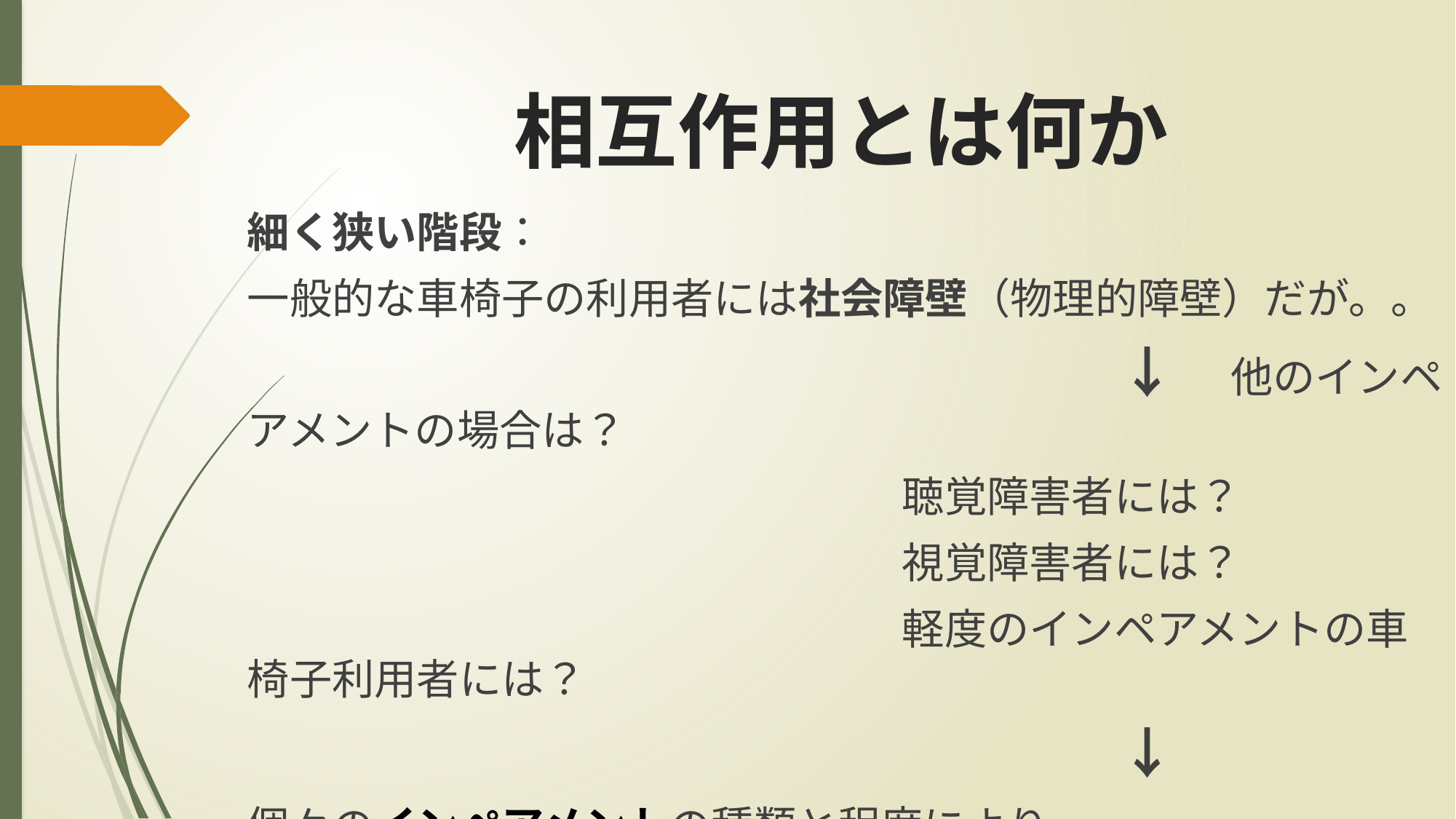

# 相互作用とは何か
細く狭い階段：
一般的な車椅子の利用者には社会障壁（物理的障壁）だが。。
								↓　他のインペアメントの場合は？
						聴覚障害者には？
						視覚障害者には？
						軽度のインペアメントの車椅子利用者には？
								↓
個々のインペアメントの種類と程度により
社会障壁の度合いが変化する（社会障壁は可変的）